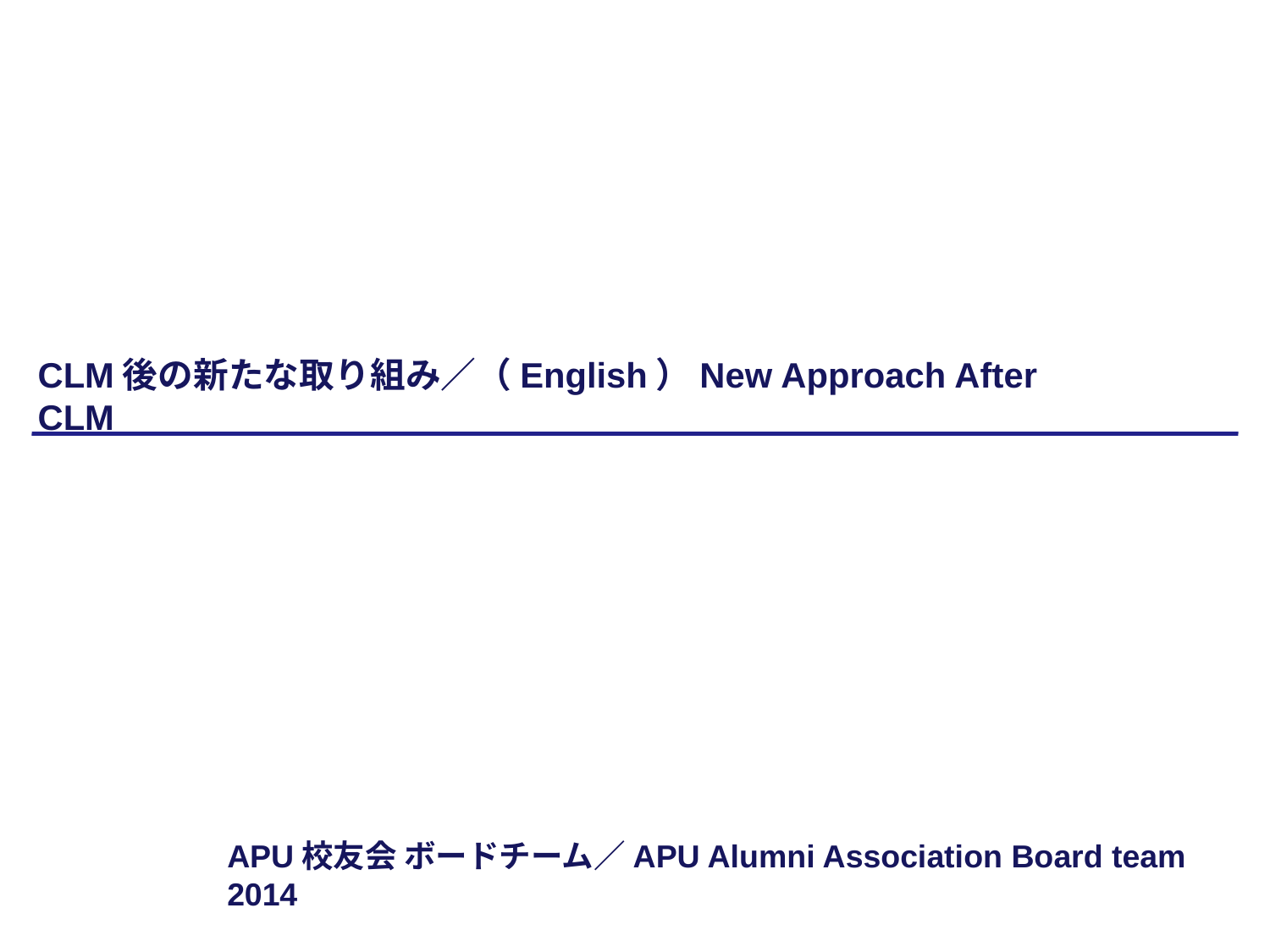

CLM後の新たな取り組み／（English）New Approach After CLM
APU校友会 ボードチーム／APU Alumni Association Board team
2014